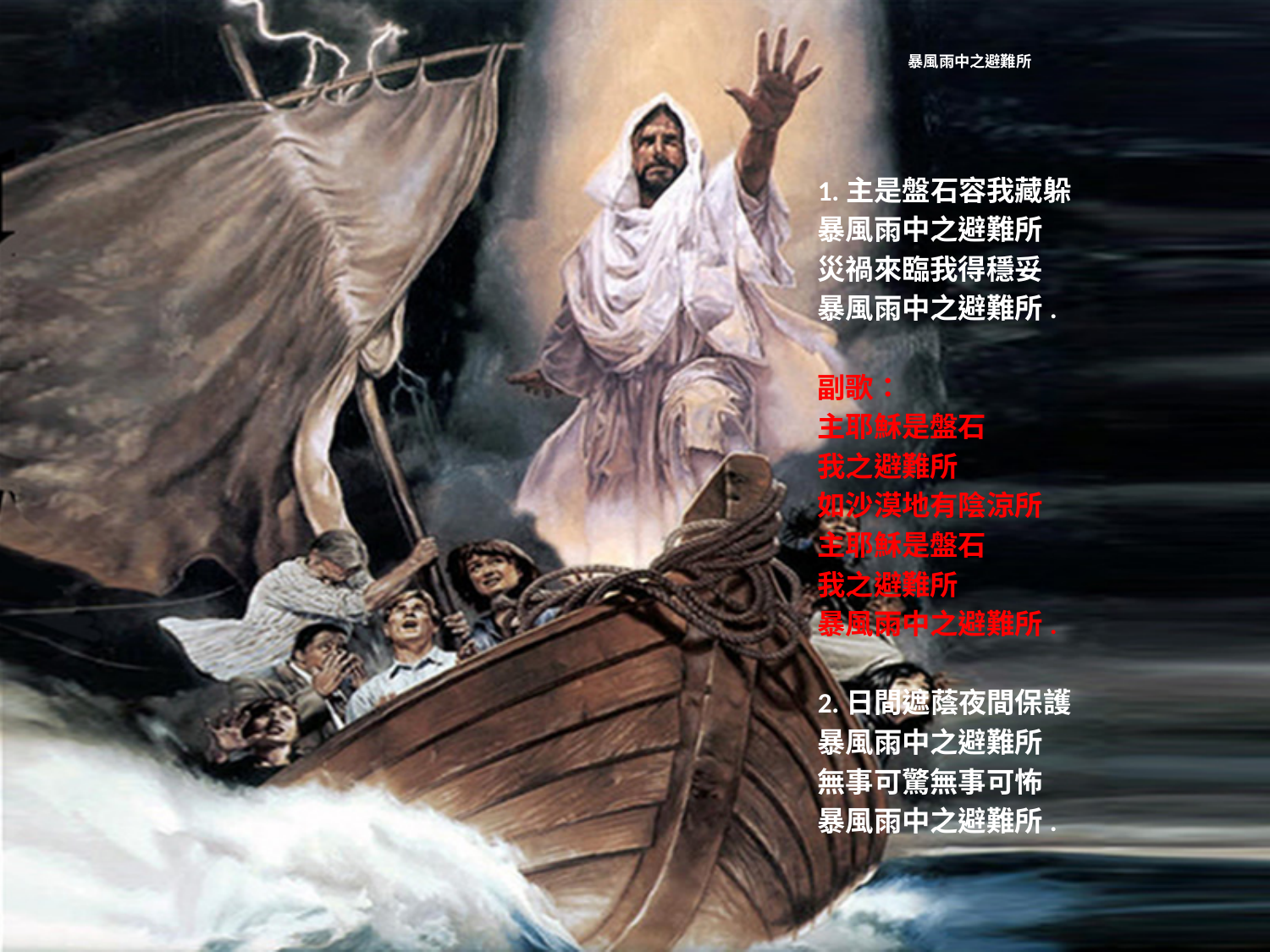

# 暴風雨中之避難所
1.主是盤石容我藏躲
暴風雨中之避難所
災禍來臨我得穩妥
暴風雨中之避難所.

副歌：
主耶穌是盤石
我之避難所
如沙漠地有陰涼所
主耶穌是盤石
我之避難所
暴風雨中之避難所.

2.日間遮蔭夜間保護
暴風雨中之避難所
無事可驚無事可怖
暴風雨中之避難所.